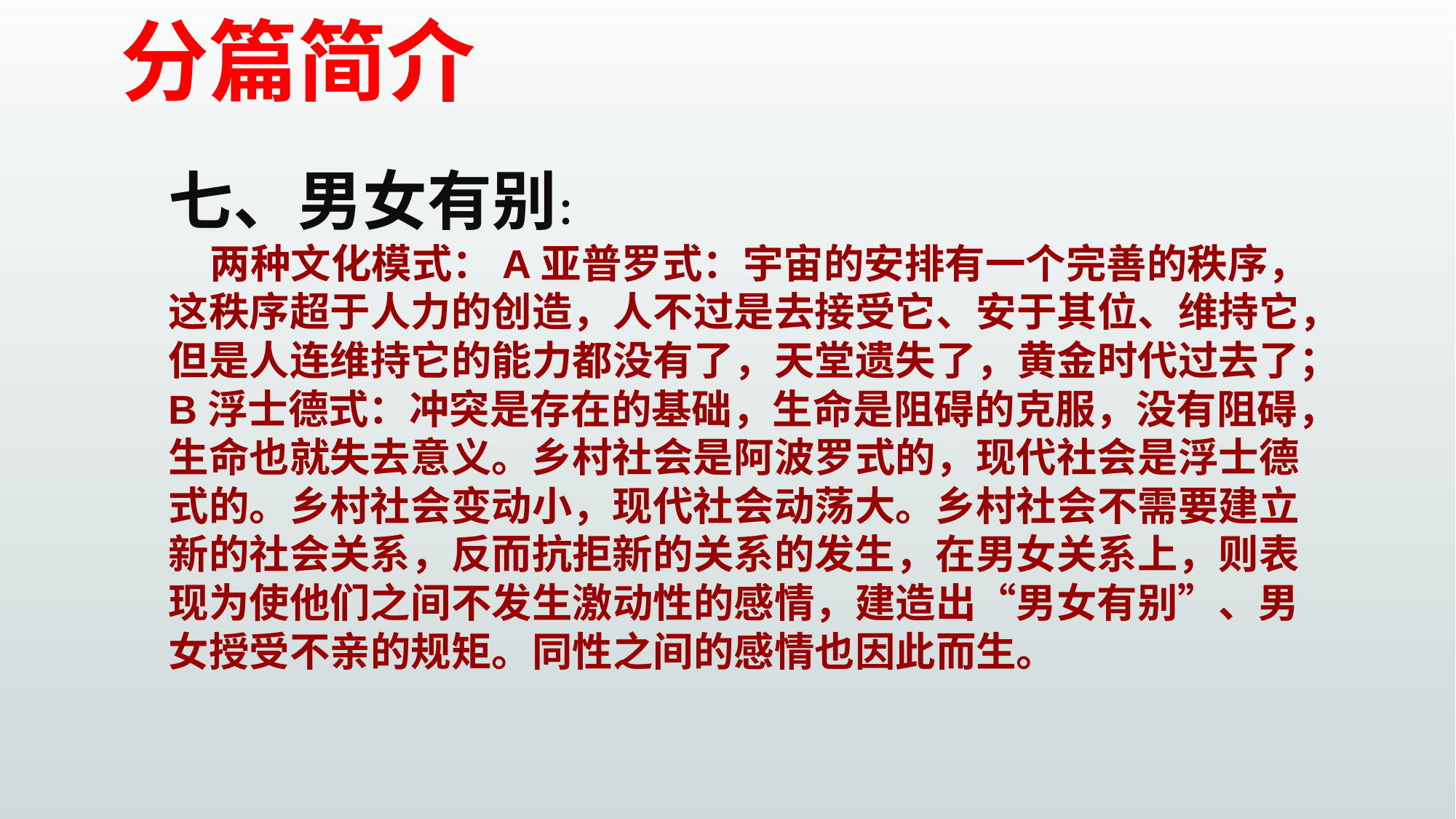

分篇简介
七、男女有别：
    两种文化模式：A亚普罗式：宇宙的安排有一个完善的秩序，这秩序超于人力的创造，人不过是去接受它、安于其位、维持它，但是人连维持它的能力都没有了，天堂遗失了，黄金时代过去了；B浮士德式：冲突是存在的基础，生命是阻碍的克服，没有阻碍，生命也就失去意义。乡村社会是阿波罗式的，现代社会是浮士德式的。乡村社会变动小，现代社会动荡大。乡村社会不需要建立新的社会关系，反而抗拒新的关系的发生，在男女关系上，则表现为使他们之间不发生激动性的感情，建造出“男女有别”、男女授受不亲的规矩。同性之间的感情也因此而生。